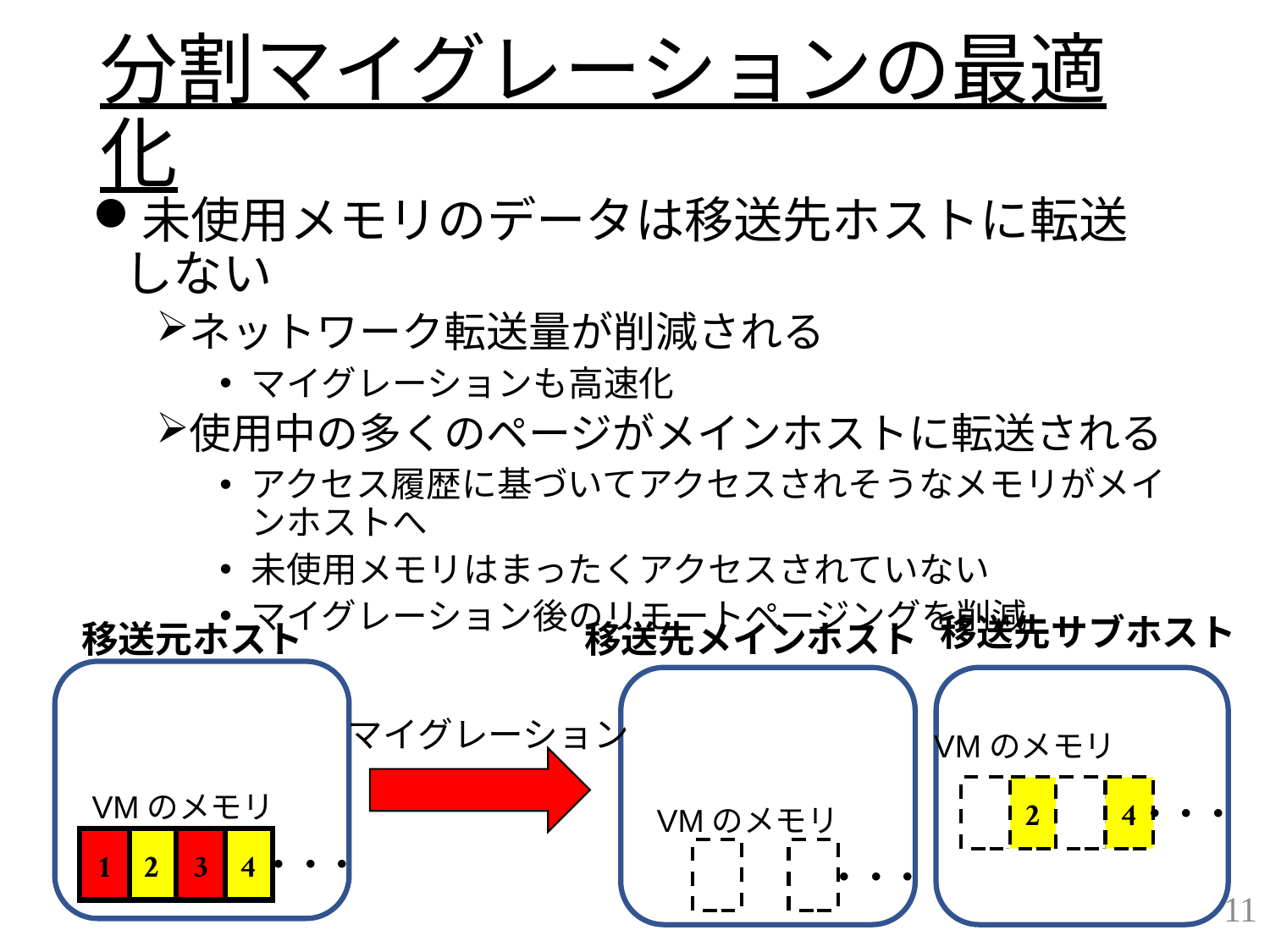

# 分割マイグレーションの最適化
未使用メモリのデータは移送先ホストに転送しない
ネットワーク転送量が削減される
マイグレーションも高速化
使用中の多くのページがメインホストに転送される
アクセス履歴に基づいてアクセスされそうなメモリがメインホストへ
未使用メモリはまったくアクセスされていない
マイグレーション後のリモートページングを削減
移送先サブホスト
移送元ホスト
移送先メインホスト

マイグレーション
VMのメモリ

2

4
VMのメモリ
・・・
VMのメモリ
1
2
3
4
・・・

・・・
11